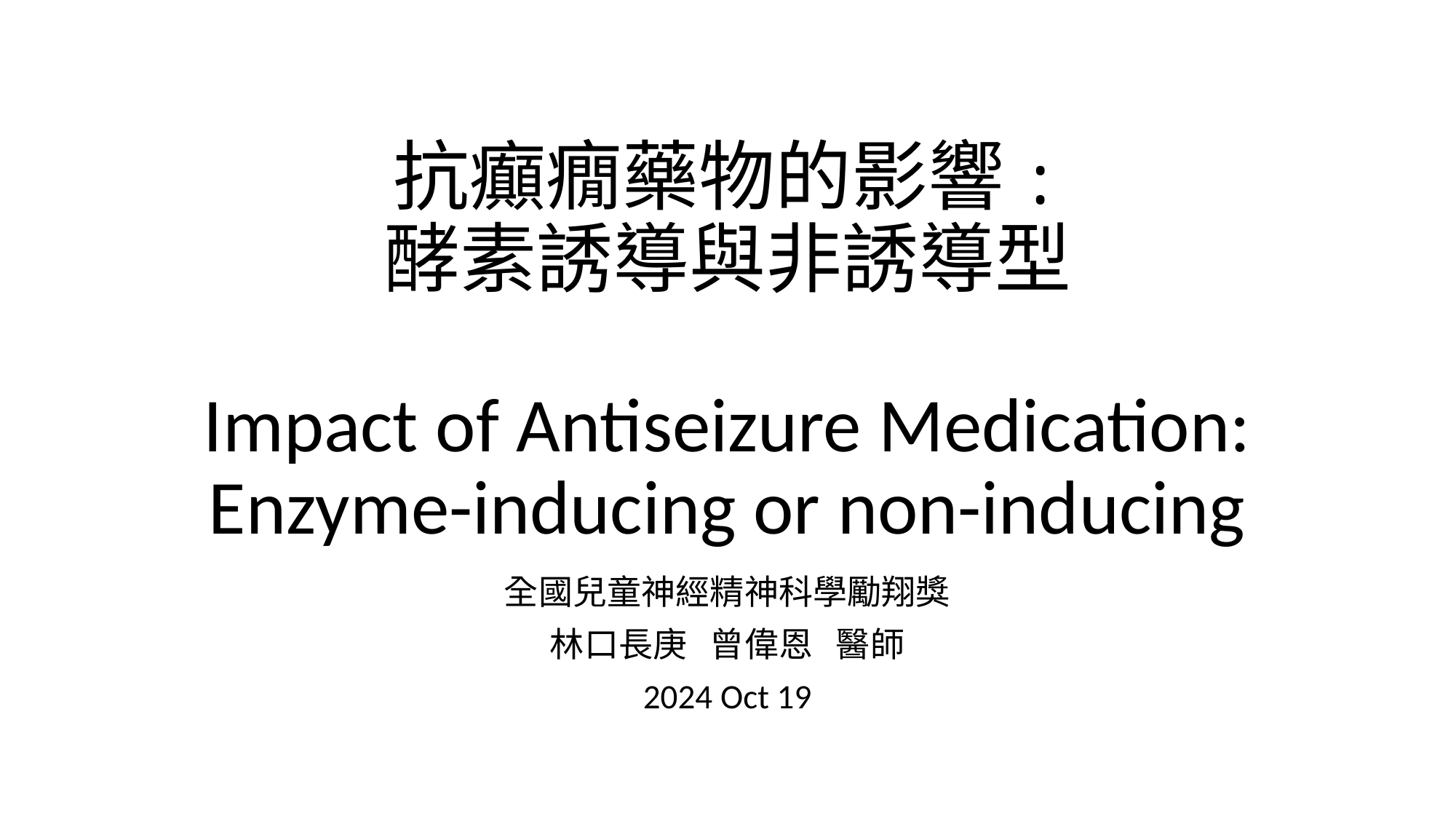

# 抗癲癇藥物的影響: 酵素誘導與非誘導型 Impact of Antiseizure Medication: Enzyme-inducing or non-inducing
全國兒童神經精神科學勵翔獎
林口長庚   曾偉恩   醫師
2024 Oct 19